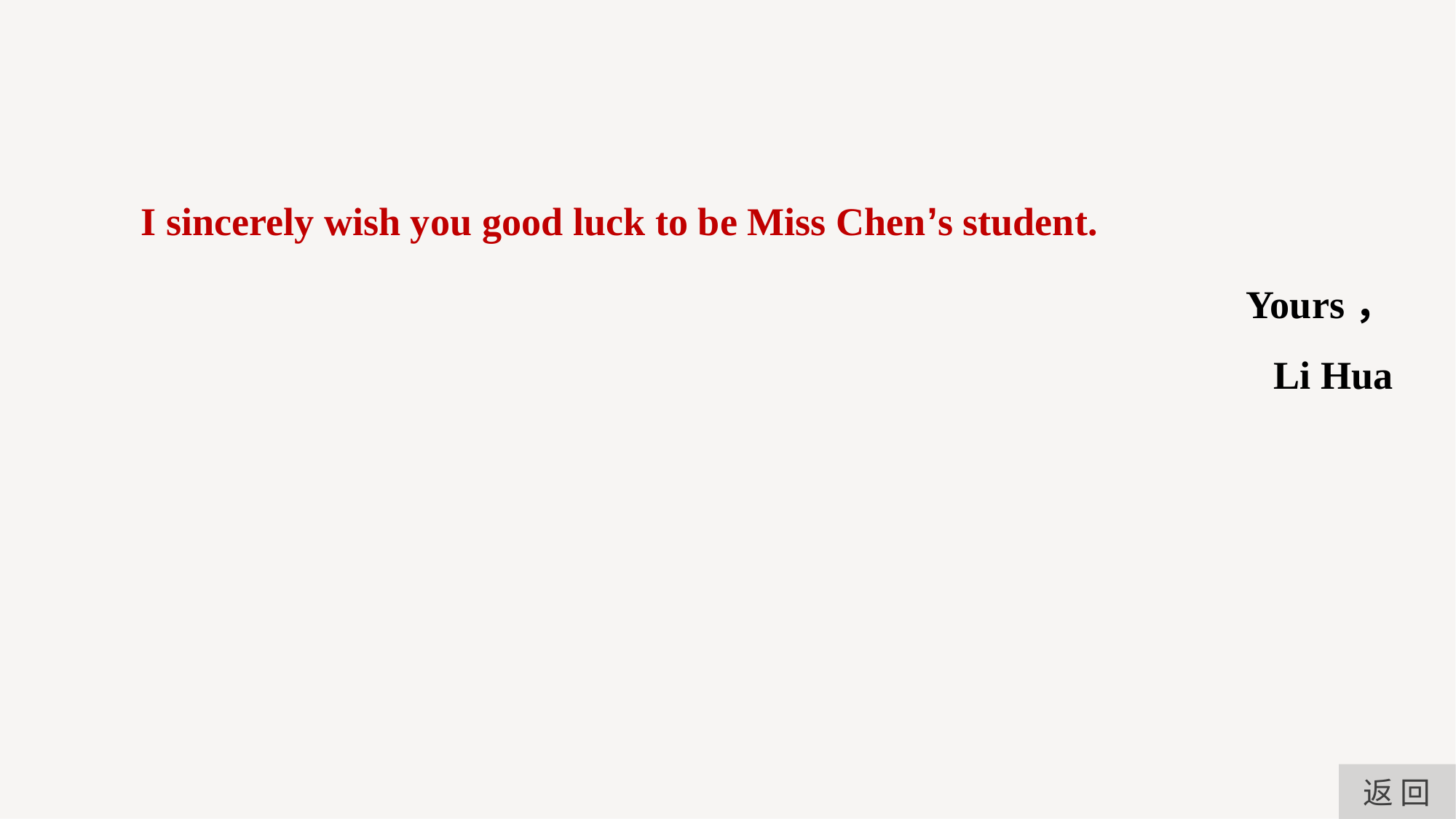

I sincerely wish you good luck to be Miss Chen’s student.

Yours，
Li Hua
返 回